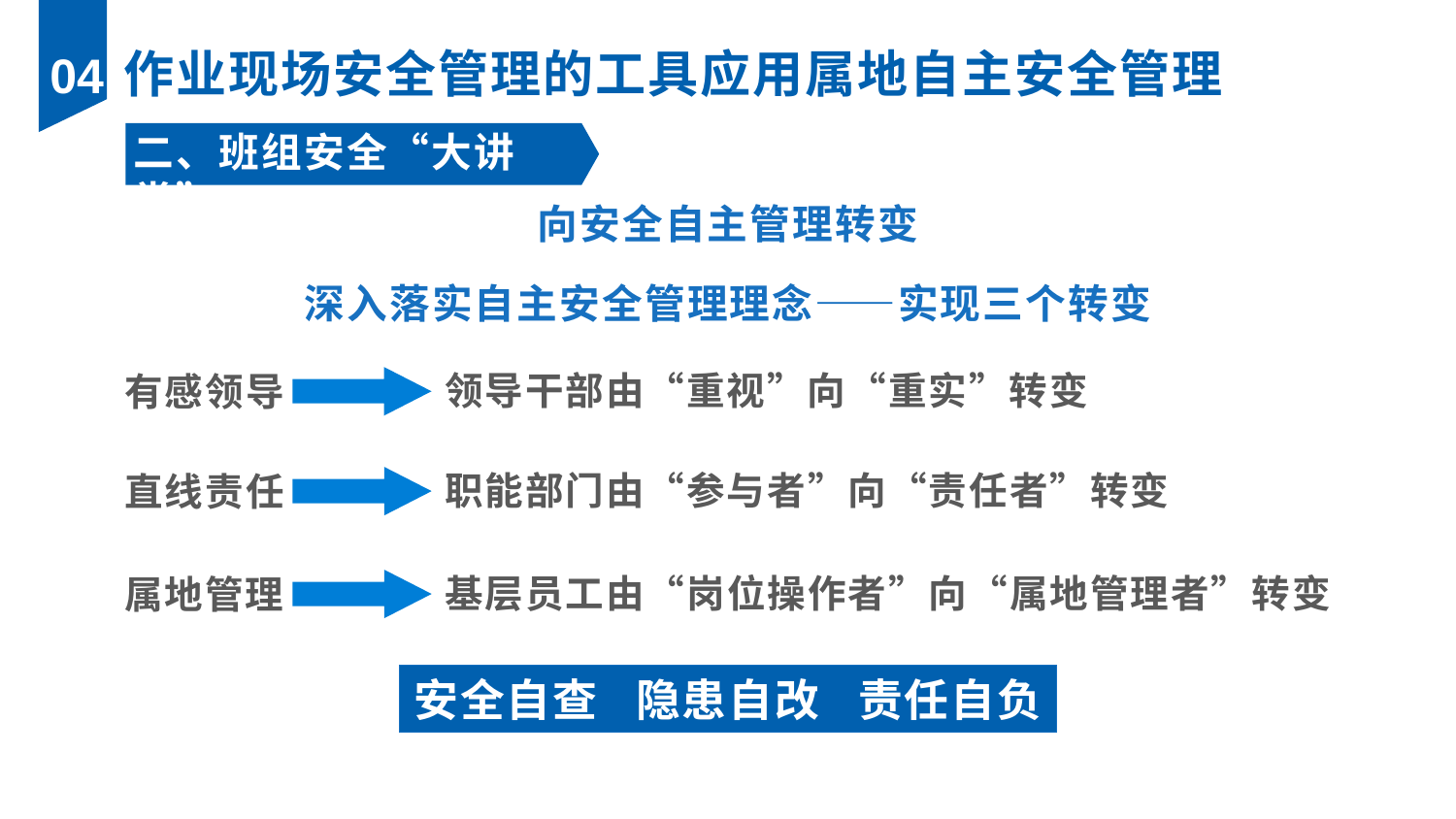

作业现场安全管理的工具应用属地自主安全管理
04
二、班组安全“大讲堂”

向安全自主管理转变
深入落实自主安全管理理念——实现三个转变
领导干部由“重视”向“重实”转变
有感领导

职能部门由“参与者”向“责任者”转变
直线责任

基层员工由“岗位操作者”向“属地管理者”转变
属地管理

安全自查   隐患自改   责任自负